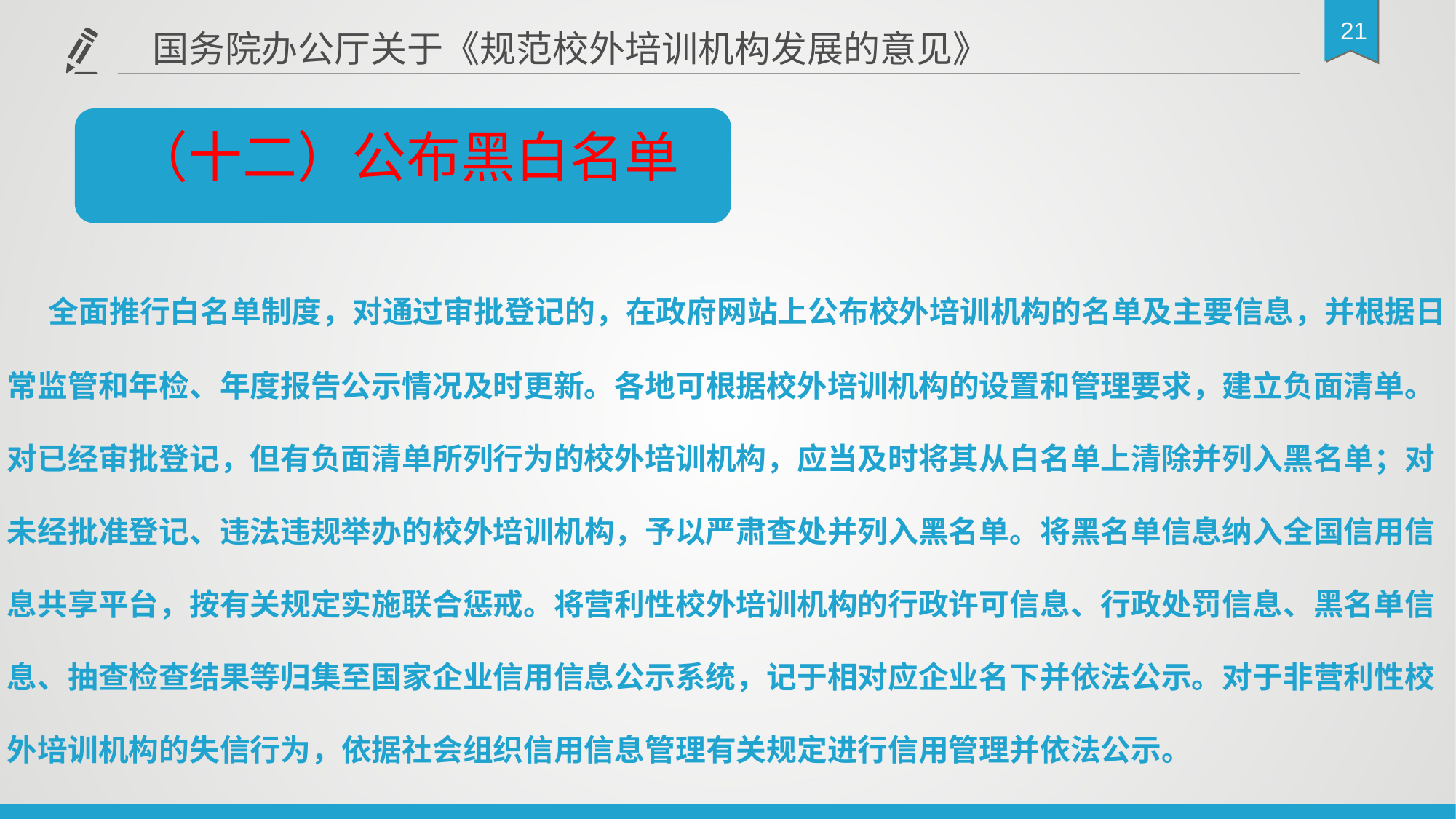

国务院办公厅关于《规范校外培训机构发展的意见》

（十二）公布黑白名单
    全面推行白名单制度，对通过审批登记的，在政府网站上公布校外培训机构的名单及主要信息，并根据日常监管和年检、年度报告公示情况及时更新。各地可根据校外培训机构的设置和管理要求，建立负面清单。对已经审批登记，但有负面清单所列行为的校外培训机构，应当及时将其从白名单上清除并列入黑名单；对未经批准登记、违法违规举办的校外培训机构，予以严肃查处并列入黑名单。将黑名单信息纳入全国信用信息共享平台，按有关规定实施联合惩戒。将营利性校外培训机构的行政许可信息、行政处罚信息、黑名单信息、抽查检查结果等归集至国家企业信用信息公示系统，记于相对应企业名下并依法公示。对于非营利性校外培训机构的失信行为，依据社会组织信用信息管理有关规定进行信用管理并依法公示。